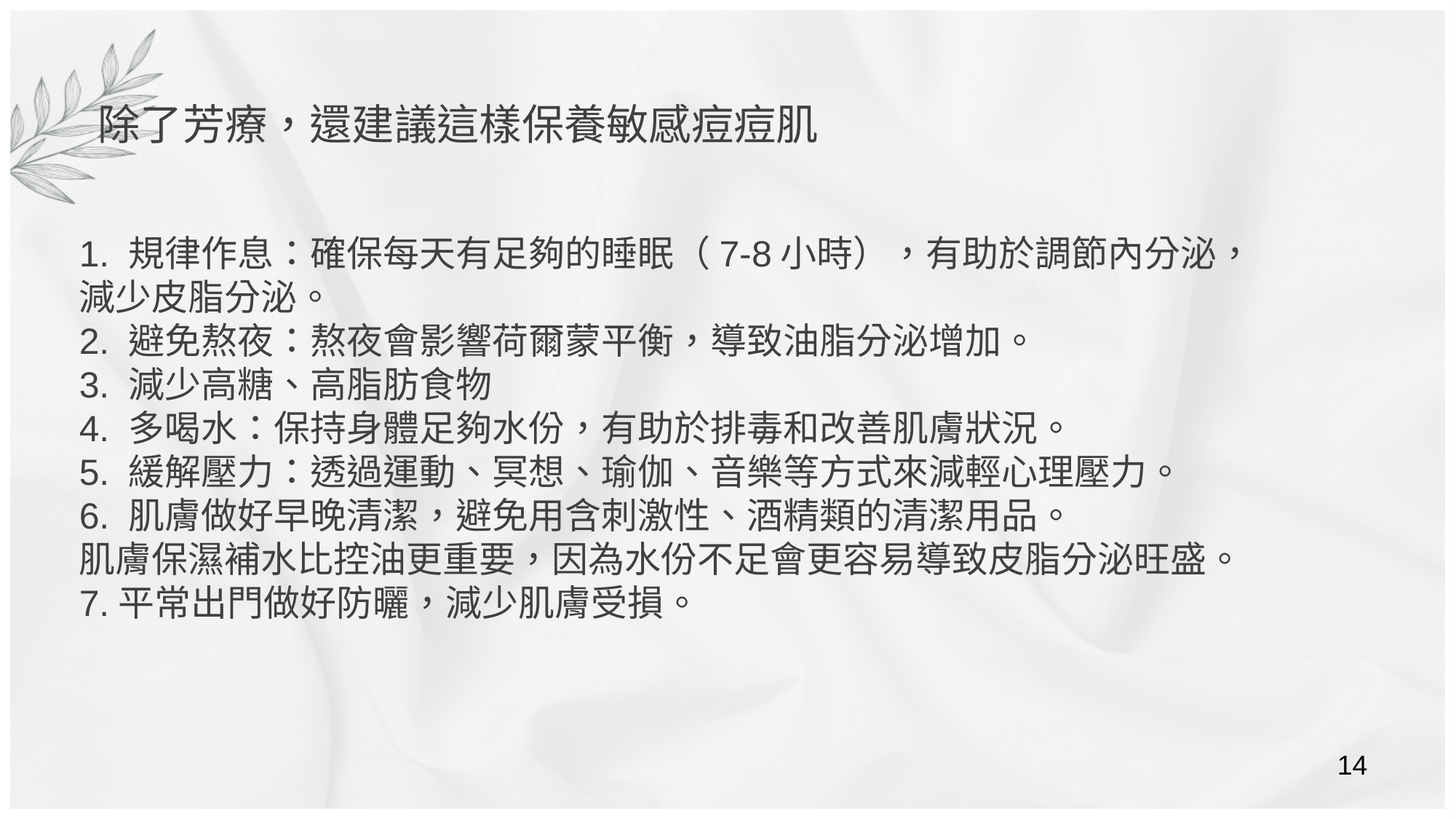

除了芳療，還建議這樣保養敏感痘痘肌
1. 規律作息：確保每天有足夠的睡眠（7-8小時），有助於調節內分泌，減少皮脂分泌。
2. 避免熬夜：熬夜會影響荷爾蒙平衡，導致油脂分泌增加。
3. 減少高糖、高脂肪食物
4. 多喝水：保持身體足夠水份，有助於排毒和改善肌膚狀況。
5. 緩解壓力：透過運動、冥想、瑜伽、音樂等方式來減輕心理壓力。
6. 肌膚做好早晚清潔，避免用含刺激性、酒精類的清潔用品。
肌膚保濕補水比控油更重要，因為水份不足會更容易導致皮脂分泌旺盛。7.平常出門做好防曬，減少肌膚受損。

14